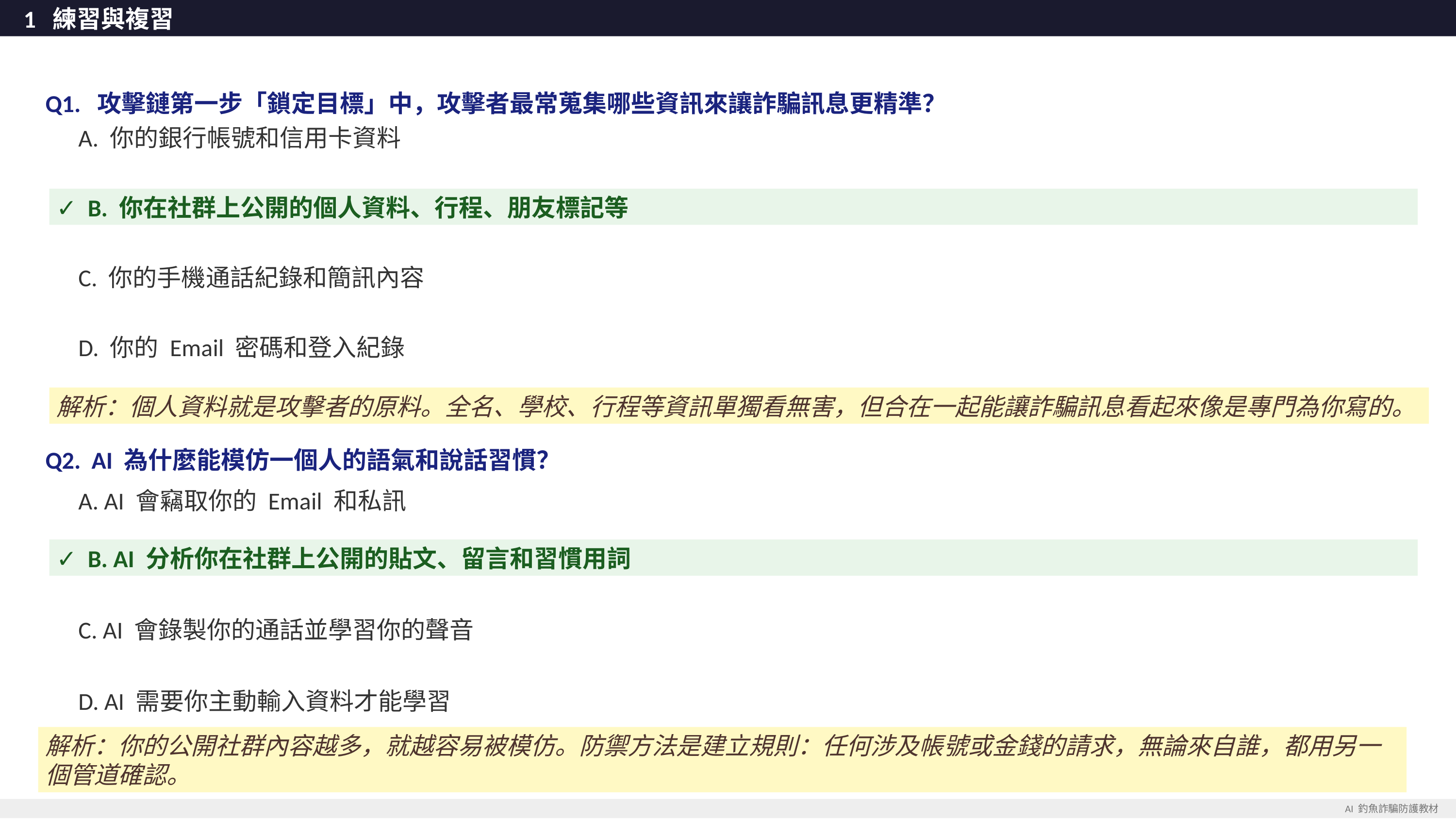

1  練習與複習
Q1.  攻擊鏈第一步「鎖定目標」中，攻擊者最常蒐集哪些資訊來讓詐騙訊息更精準？
    A. 你的銀行帳號和信用卡資料
✓  B. 你在社群上公開的個人資料、行程、朋友標記等
    C. 你的手機通話紀錄和簡訊內容
    D. 你的 Email 密碼和登入紀錄
解析：個人資料就是攻擊者的原料。全名、學校、行程等資訊單獨看無害，但合在一起能讓詐騙訊息看起來像是專門為你寫的。
Q2.  AI 為什麼能模仿一個人的語氣和說話習慣？
    A. AI 會竊取你的 Email 和私訊
✓  B. AI 分析你在社群上公開的貼文、留言和習慣用詞
    C. AI 會錄製你的通話並學習你的聲音
    D. AI 需要你主動輸入資料才能學習
解析：你的公開社群內容越多，就越容易被模仿。防禦方法是建立規則：任何涉及帳號或金錢的請求，無論來自誰，都用另一個管道確認。
AI 釣魚詐騙防護教材